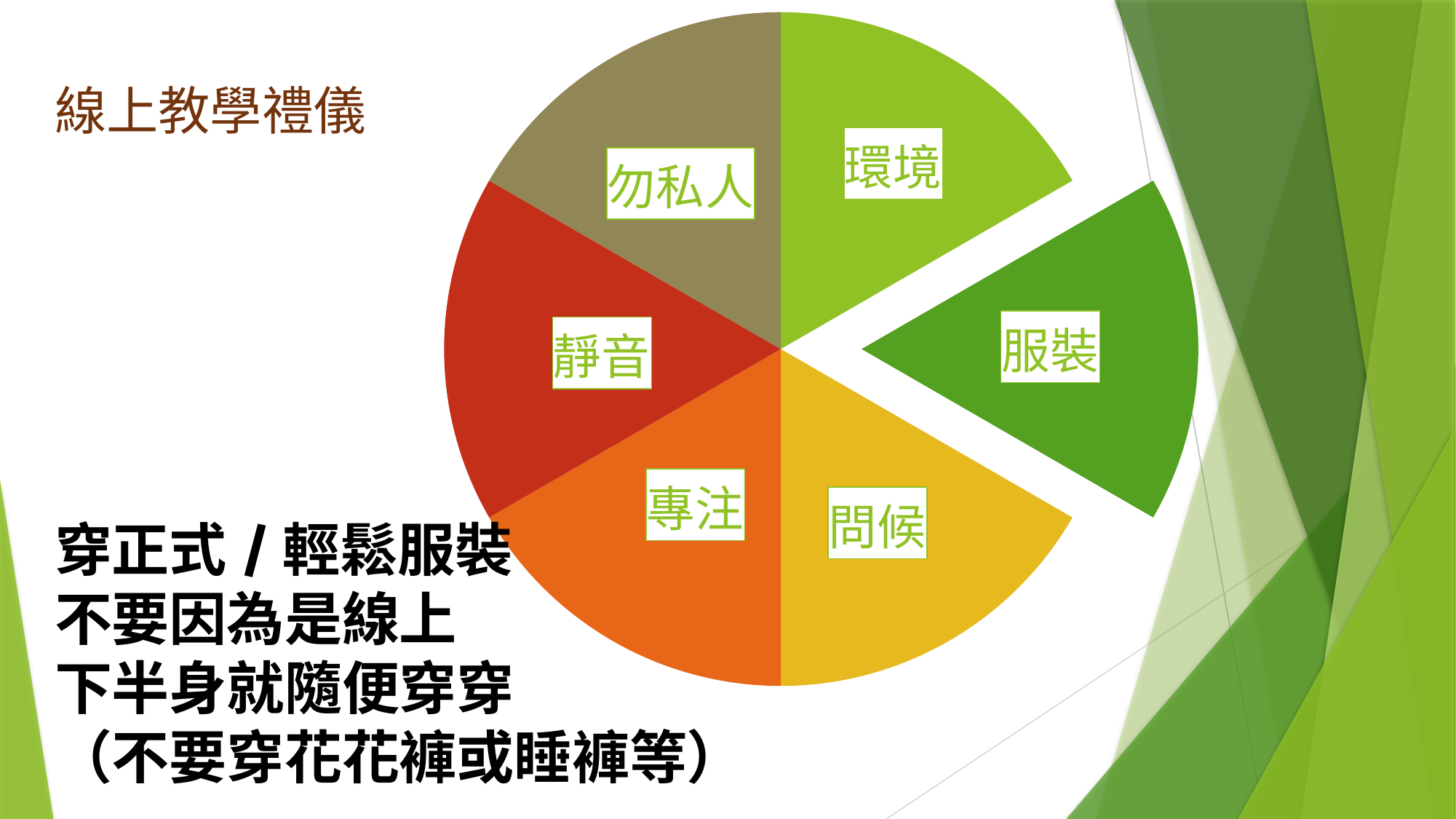

### Chart

| Category | 線上禮儀 |
|---|---|
| 環境 | 2.0 |
| 服裝 | 2.0 |
| 問候 | 2.0 |
| 專注 | 2.0 |
| 靜音 | 2.0 |
| 勿私人 | 2.0 |
# 線上教學禮儀
穿正式/輕鬆服裝
不要因為是線上
下半身就隨便穿穿
（不要穿花花褲或睡褲等）